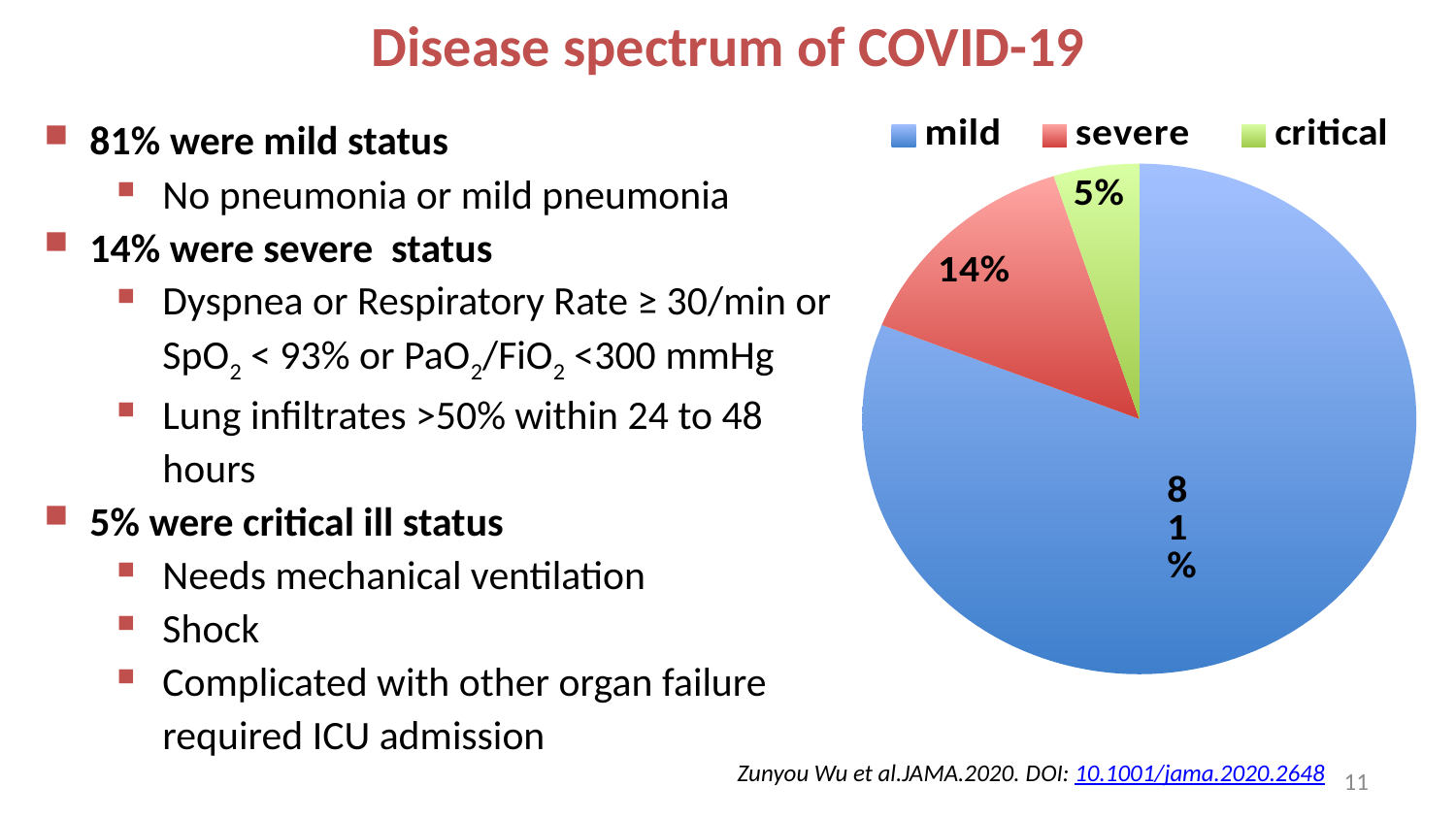

Disease spectrum of COVID-19
81% were mild status
No pneumonia or mild pneumonia
14% were severe  status
Dyspnea or Respiratory Rate ≥ 30/min or SpO2 < 93% or PaO2/FiO2 <300 mmHg
Lung infiltrates >50% within 24 to 48 hours
5% were critical ill status
Needs mechanical ventilation
Shock
Complicated with other organ failure required ICU admission

### Chart

| Category | 列1 |
|---|---|
| mild | 0.81 |
| severe  | 0.14 |
| critical | 0.05 |
Zunyou Wu et al.JAMA.2020. DOI: 10.1001/jama.2020.2648
11